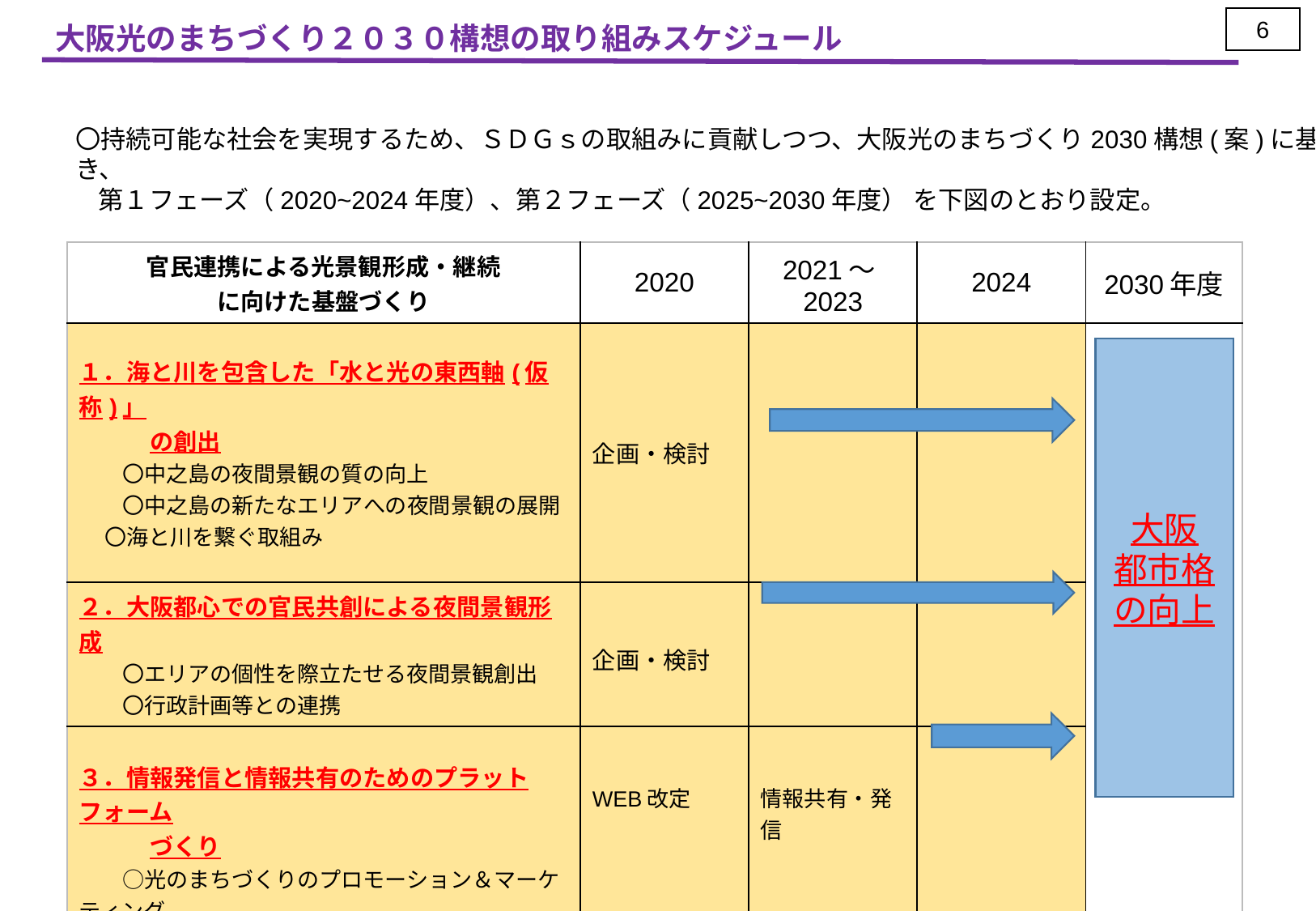

6
大阪光のまちづくり２０３０構想の取り組みスケジュール
〇持続可能な社会を実現するため、ＳＤＧｓの取組みに貢献しつつ、大阪光のまちづくり2030構想(案)に基づき、
   第１フェーズ（2020~2024年度）、第２フェーズ（2025~2030年度） を下図のとおり設定。
| 官民連携による光景観形成・継続 に向けた基盤づくり | 2020 | 2021～2023 | 2024 | 2030年度 |
| --- | --- | --- | --- | --- |
| １．海と川を包含した「水と光の東西軸(仮称)」 　　　の創出 　　〇中之島の夜間景観の質の向上 　　〇中之島の新たなエリアへの夜間景観の展開 〇海と川を繋ぐ取組み | 企画・検討 |  |  |  |
| ２．大阪都心での官民共創による夜間景観形成 　　〇エリアの個性を際立たせる夜間景観創出 　　〇行政計画等との連携 | 企画・検討 |  |  |  |
| ３．情報発信と情報共有のためのプラットフォーム 　　　づくり 　　○光のまちづくりのプロモーション＆マーケティング | WEB改定 | 情報共有・発信 |  |  |
大阪
都市格
の向上